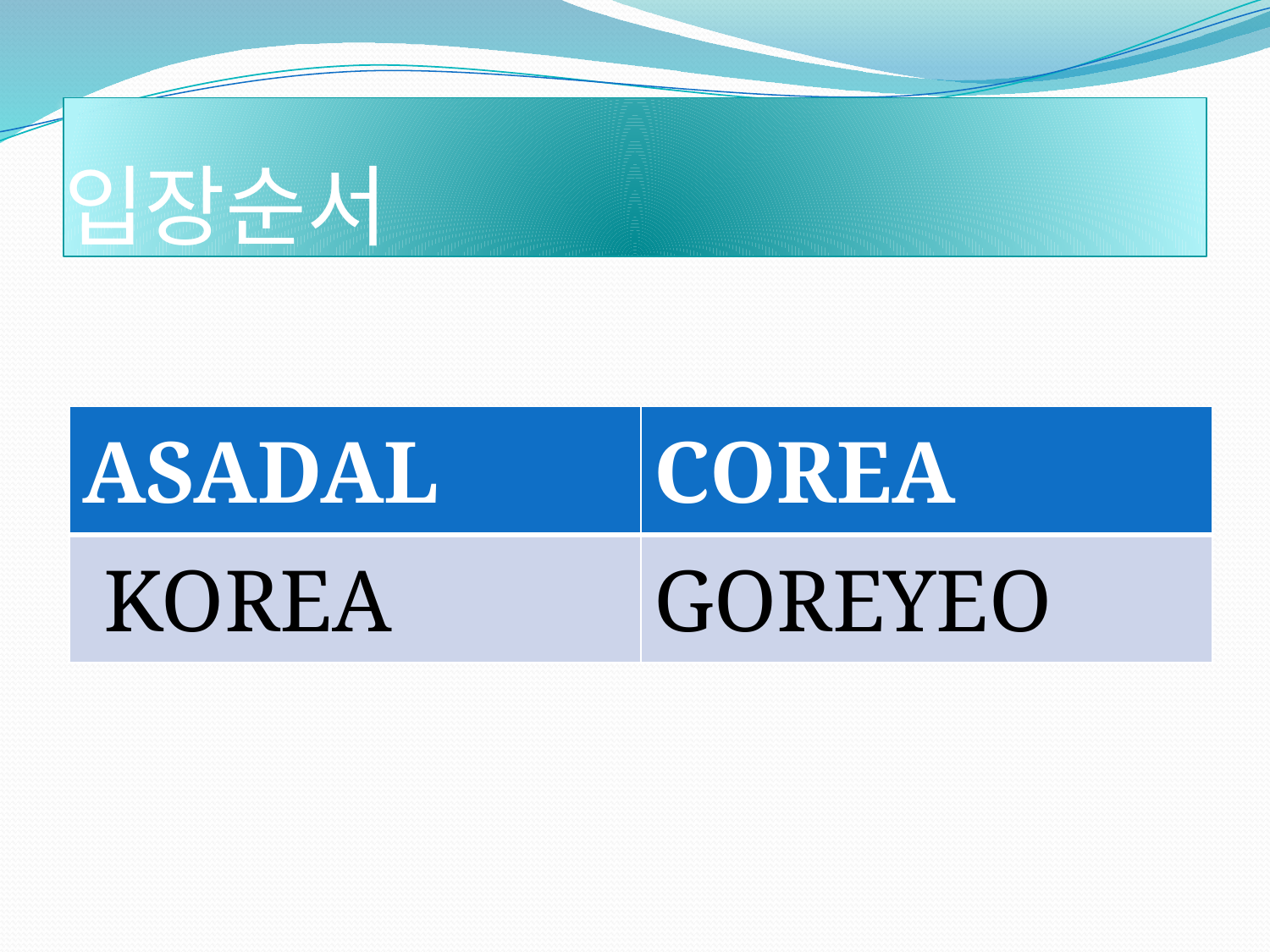

# 입장순서
| ASADAL | COREA |
| --- | --- |
| KOREA | GOREYEO |